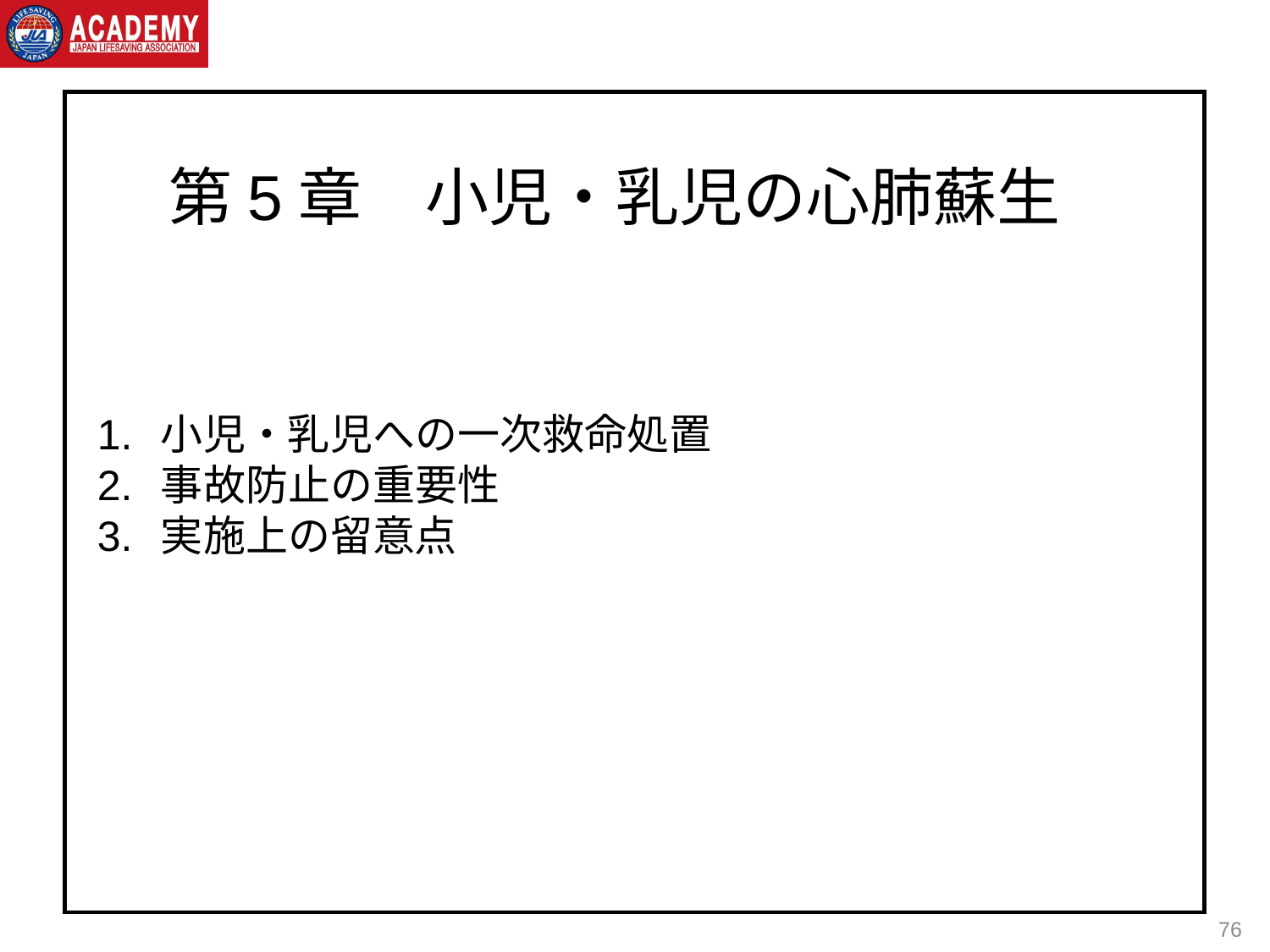

第5章　小児・乳児の心肺蘇生
小児・乳児への一次救命処置
事故防止の重要性
実施上の留意点
76